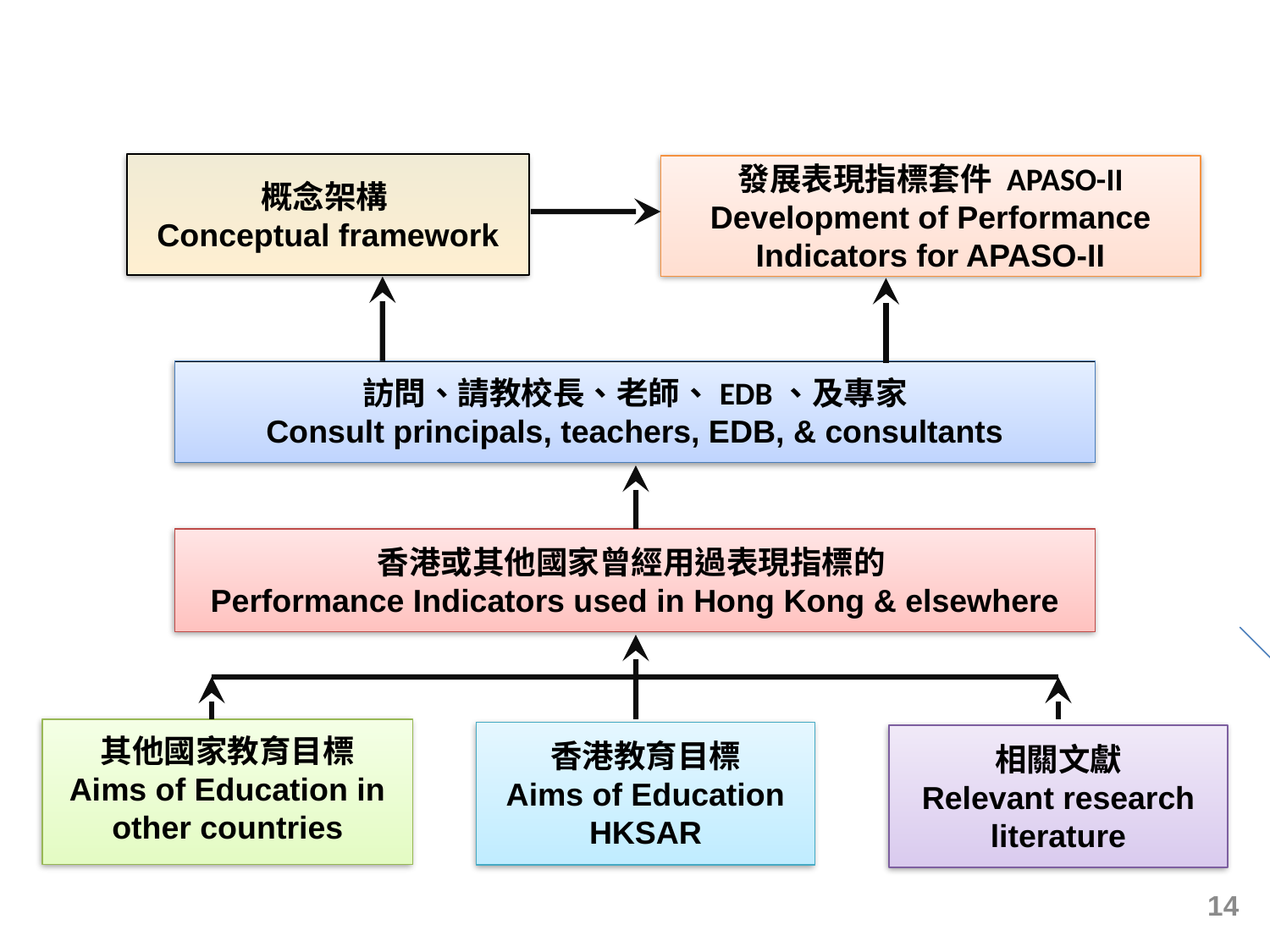

Development of Performance Indicators
概念架構
Conceptual framework

發展表現指標套件 APASO-II
Development of Performance Indicators for APASO-II

訪問、請教校長、老師、EDB、及專家
Consult principals, teachers, EDB, & consultants

香港或其他國家曾經用過表現指標的
Performance Indicators used in Hong Kong & elsewhere

其他國家教育目標
Aims of Education in other countries
香港教育目標
Aims of Education HKSAR
相關文獻
Relevant research literature
14